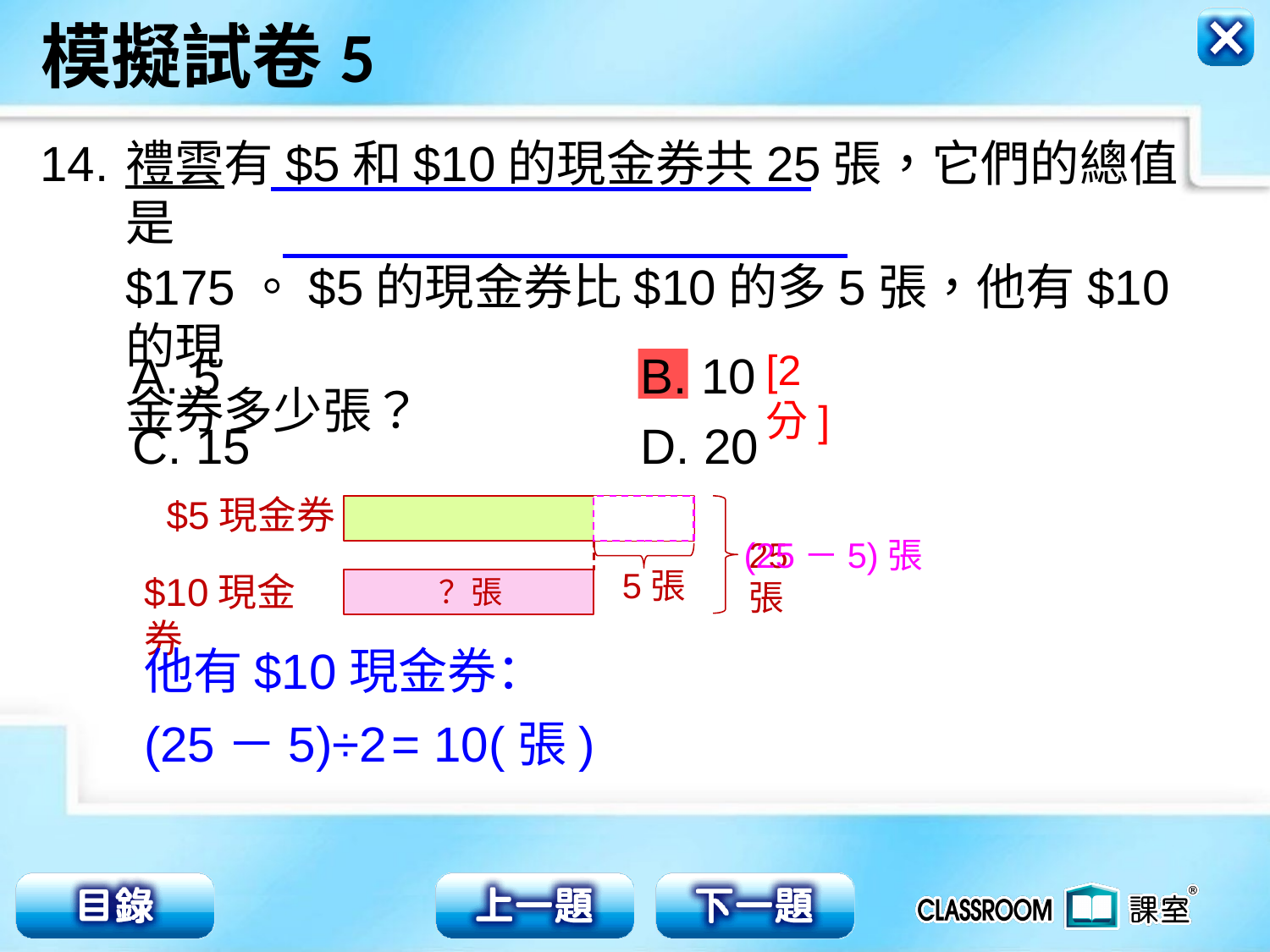

14.
禮雲有$5和$10的現金券共25張，它們的總值是
$175。$5的現金券比$10的多5張，他有$10的現
金券多少張？
[2分]
A. 5				B. 10
C. 15				D. 20

$5現金券

(25－5)張
25張
5張
$10現金券
？張

他有$10現金券：
(25－5)÷2
= 10(張)